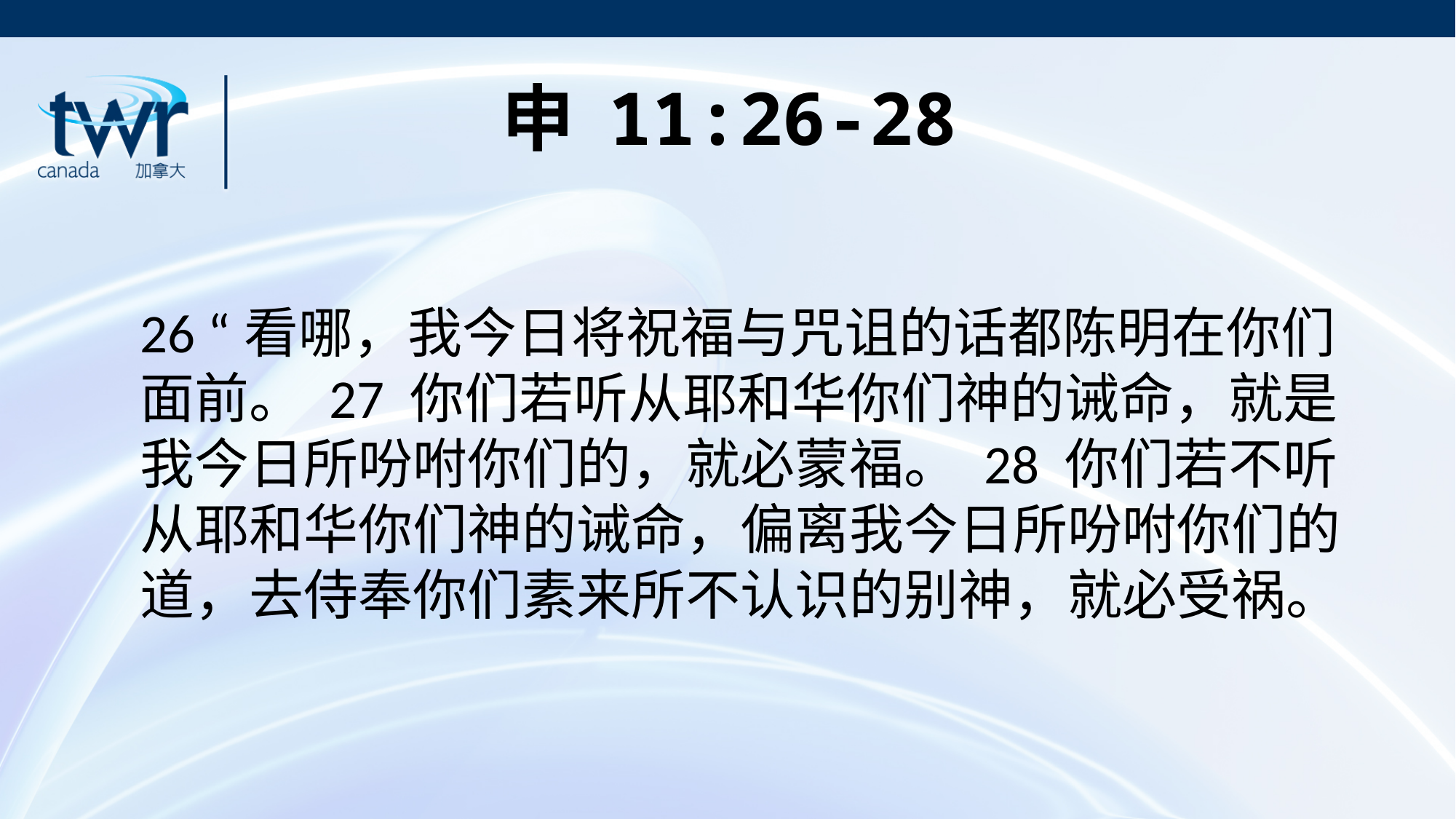

申 11:26-28
26 “看哪，我今日将祝福与咒诅的话都陈明在你们面前。 27 你们若听从耶和华你们神的诫命，就是我今日所吩咐你们的，就必蒙福。 28 你们若不听从耶和华你们神的诫命，偏离我今日所吩咐你们的道，去侍奉你们素来所不认识的别神，就必受祸。